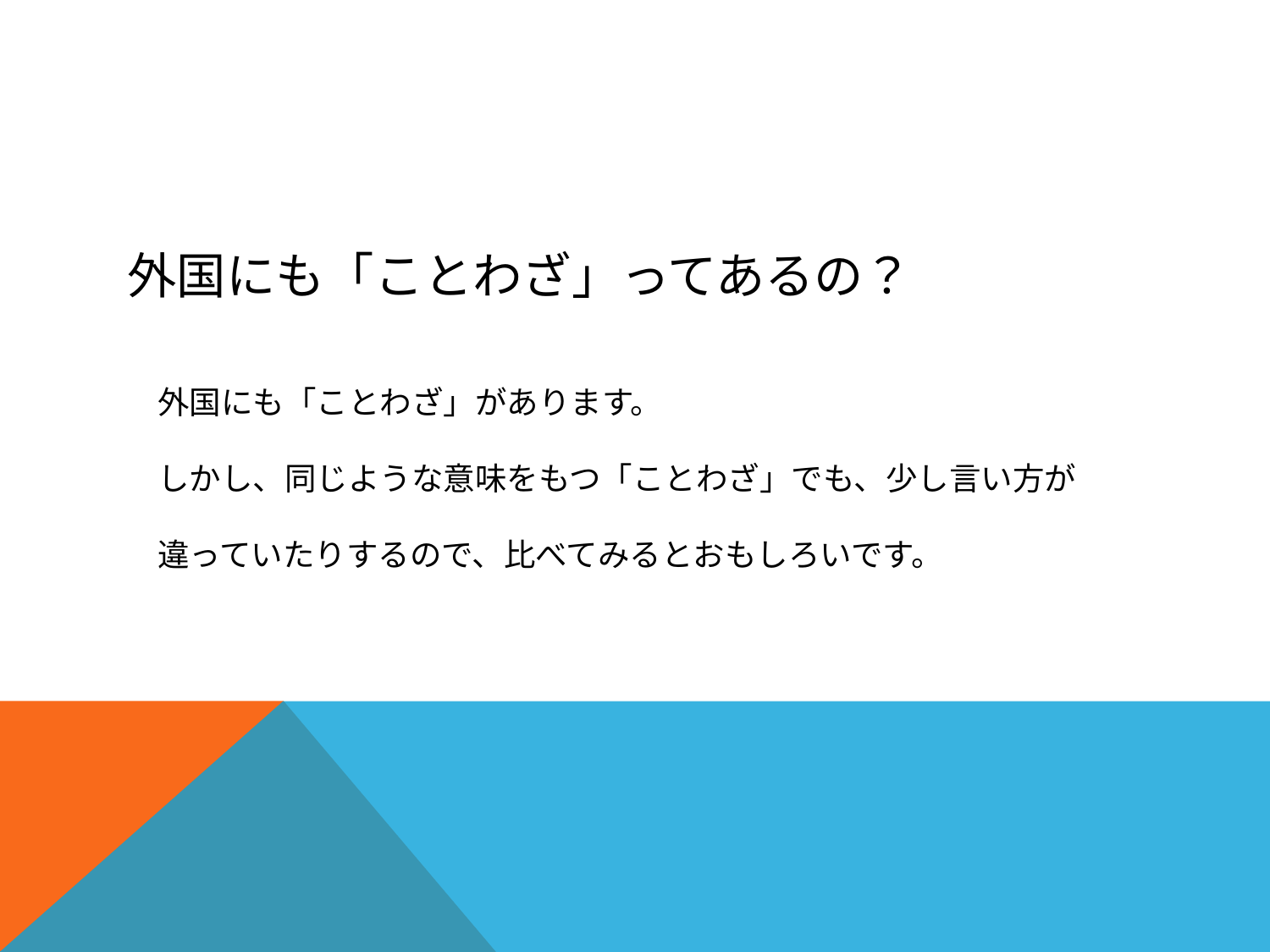

# 外国にも「ことわざ」ってあるの？
外国にも「ことわざ」があります。

しかし、同じような意味をもつ「ことわざ」でも、少し言い方が

違っていたりするので、比べてみるとおもしろいです。